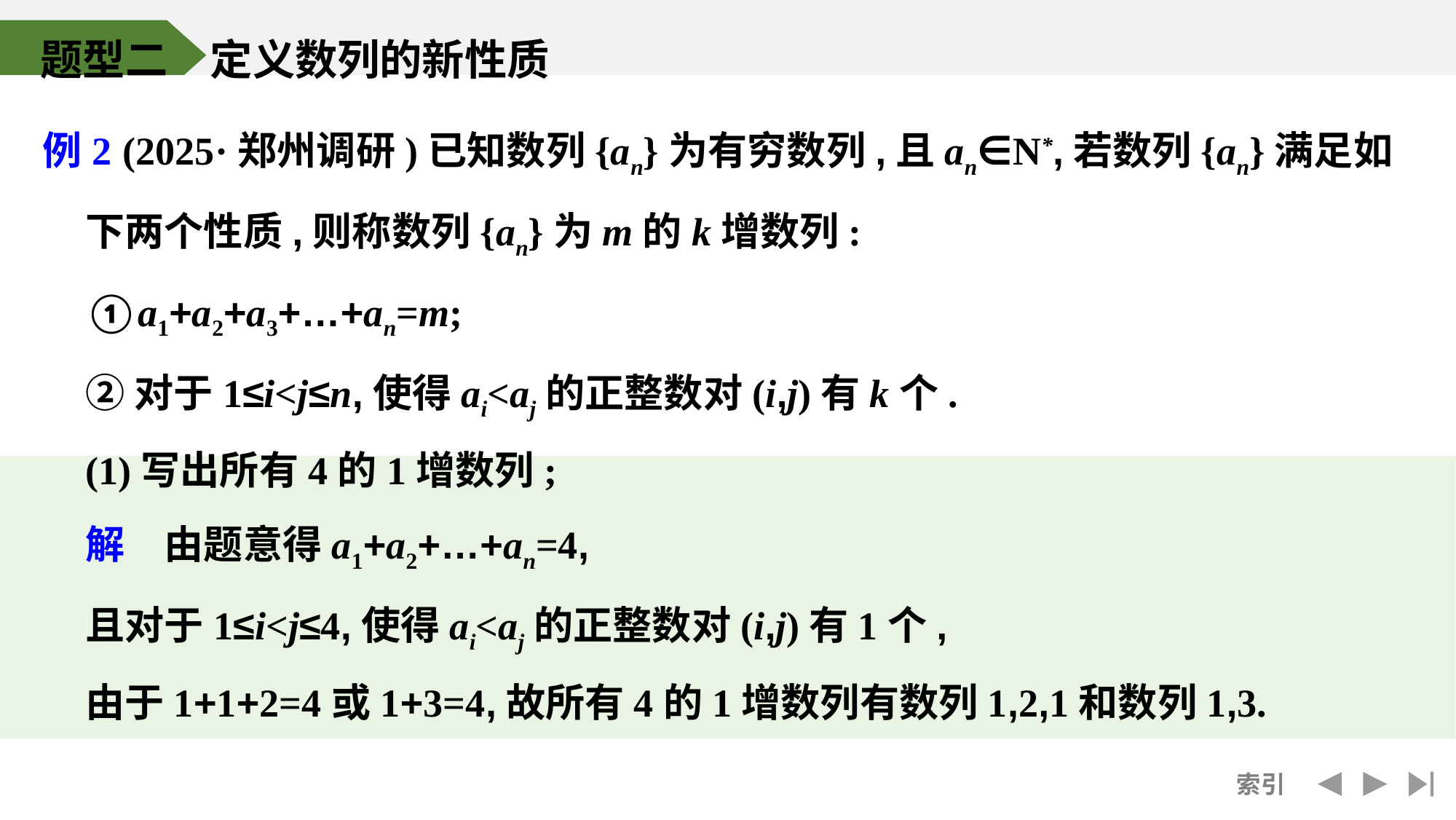

题型二　定义数列的新性质
例2 (2025·郑州调研)已知数列{an}为有穷数列,且an∈N*,若数列{an}满足如下两个性质,则称数列{an}为m的k增数列:
	①a1+a2+a3+…+an=m;
	②对于1≤i<j≤n,使得ai<aj的正整数对(i,j)有k个.
	(1)写出所有4的1增数列;
	解　由题意得a1+a2+…+an=4,
	且对于1≤i<j≤4,使得ai<aj的正整数对(i,j)有1个,
	由于1+1+2=4或1+3=4,故所有4的1增数列有数列1,2,1和数列1,3.